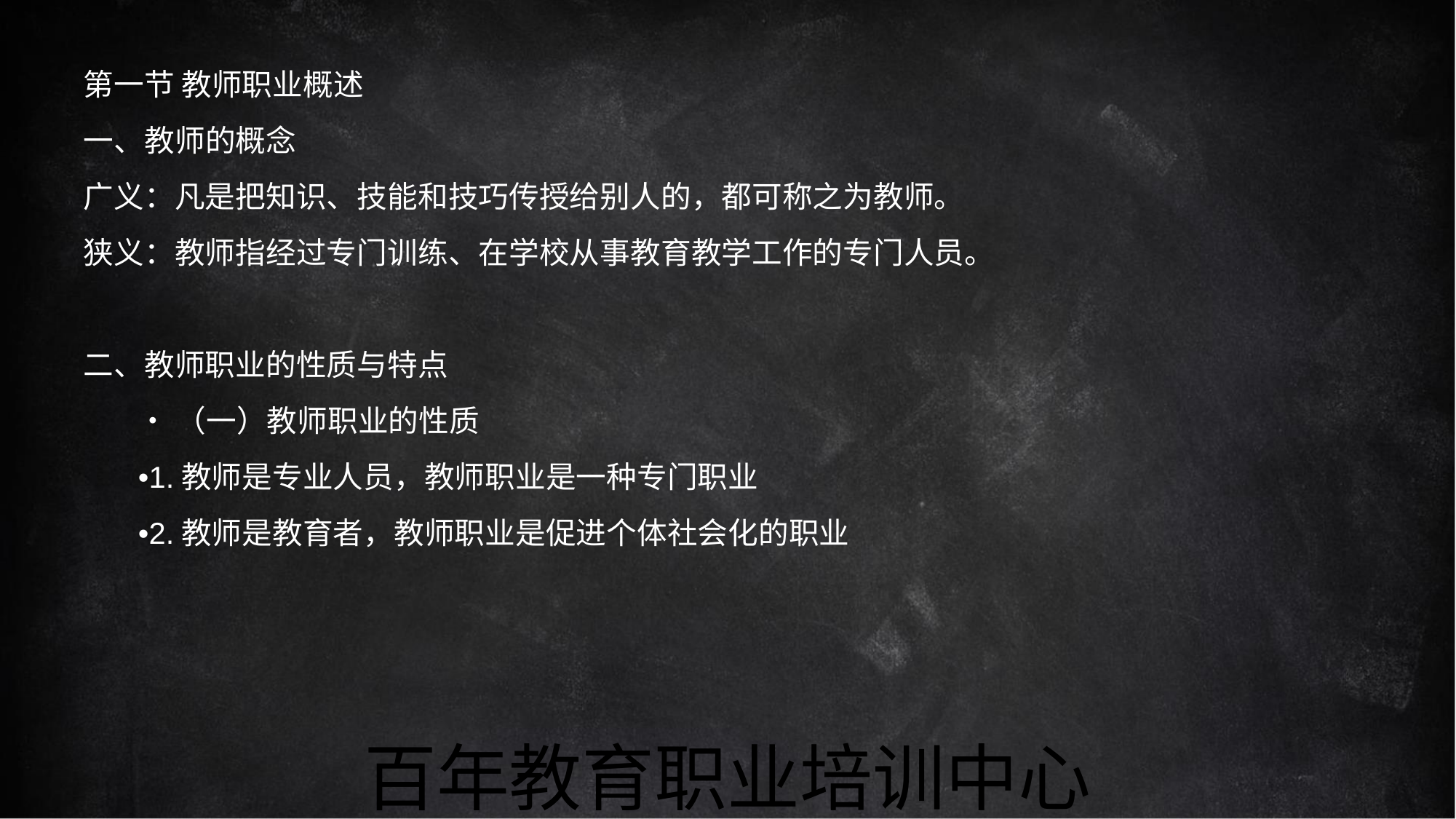

第一节 教师职业概述
一、教师的概念
广义：凡是把知识、技能和技巧传授给别人的，都可称之为教师。
狭义：教师指经过专门训练、在学校从事教育教学工作的专门人员。
二、教师职业的性质与特点
•（一）教师职业的性质
•1.教师是专业人员，教师职业是一种专门职业
•2.教师是教育者，教师职业是促进个体社会化的职业
百年教育职业培训中心